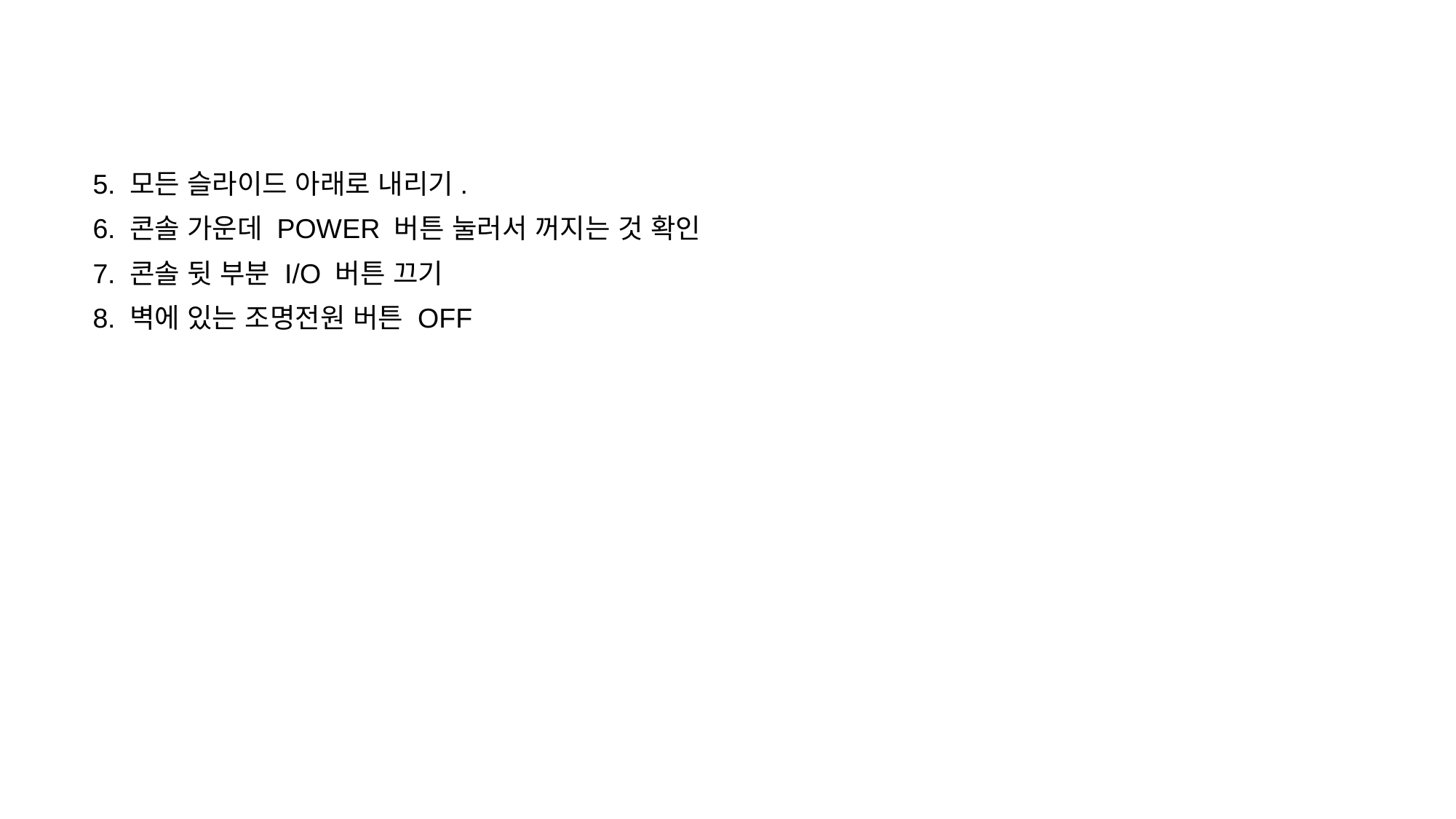

5. 모든 슬라이드 아래로 내리기.
6. 콘솔 가운데 POWER 버튼 눌러서 꺼지는 것 확인
7. 콘솔 뒷 부분 I/O 버튼 끄기
8. 벽에 있는 조명전원 버튼 OFF